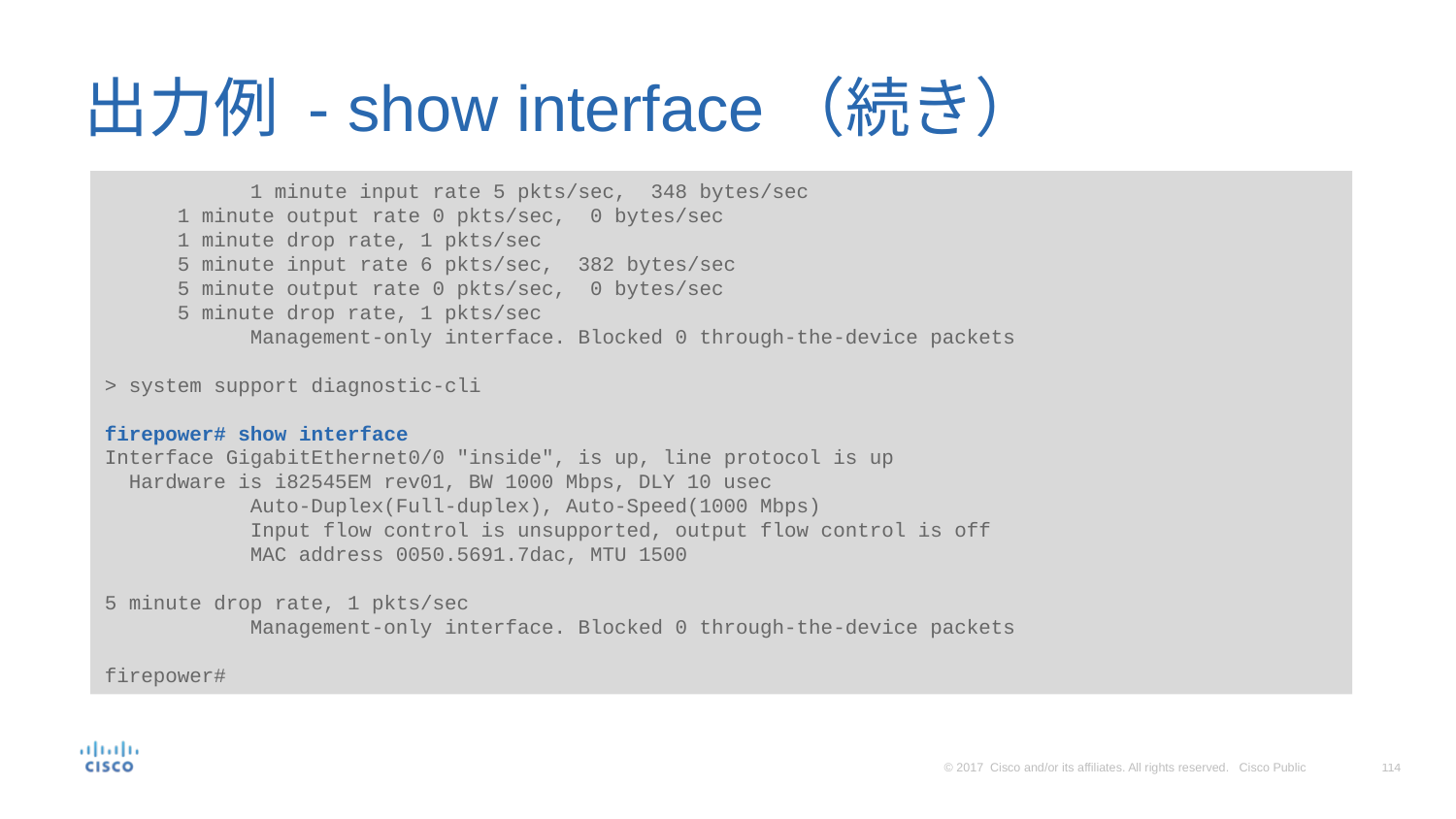

# 出力例 - show interface（続き）
	1 minute input rate 5 pkts/sec,  348 bytes/sec
      1 minute output rate 0 pkts/sec,  0 bytes/sec
      1 minute drop rate, 1 pkts/sec
      5 minute input rate 6 pkts/sec,  382 bytes/sec
      5 minute output rate 0 pkts/sec,  0 bytes/sec
      5 minute drop rate, 1 pkts/sec
	Management-only interface. Blocked 0 through-the-device packets

> system support diagnostic-cli

firepower# show interface
Interface GigabitEthernet0/0 "inside", is up, line protocol is up
  Hardware is i82545EM rev01, BW 1000 Mbps, DLY 10 usec
	Auto-Duplex(Full-duplex), Auto-Speed(1000 Mbps)
	Input flow control is unsupported, output flow control is off
	MAC address 0050.5691.7dac, MTU 1500

5 minute drop rate, 1 pkts/sec
	Management-only interface. Blocked 0 through-the-device packets

firepower#